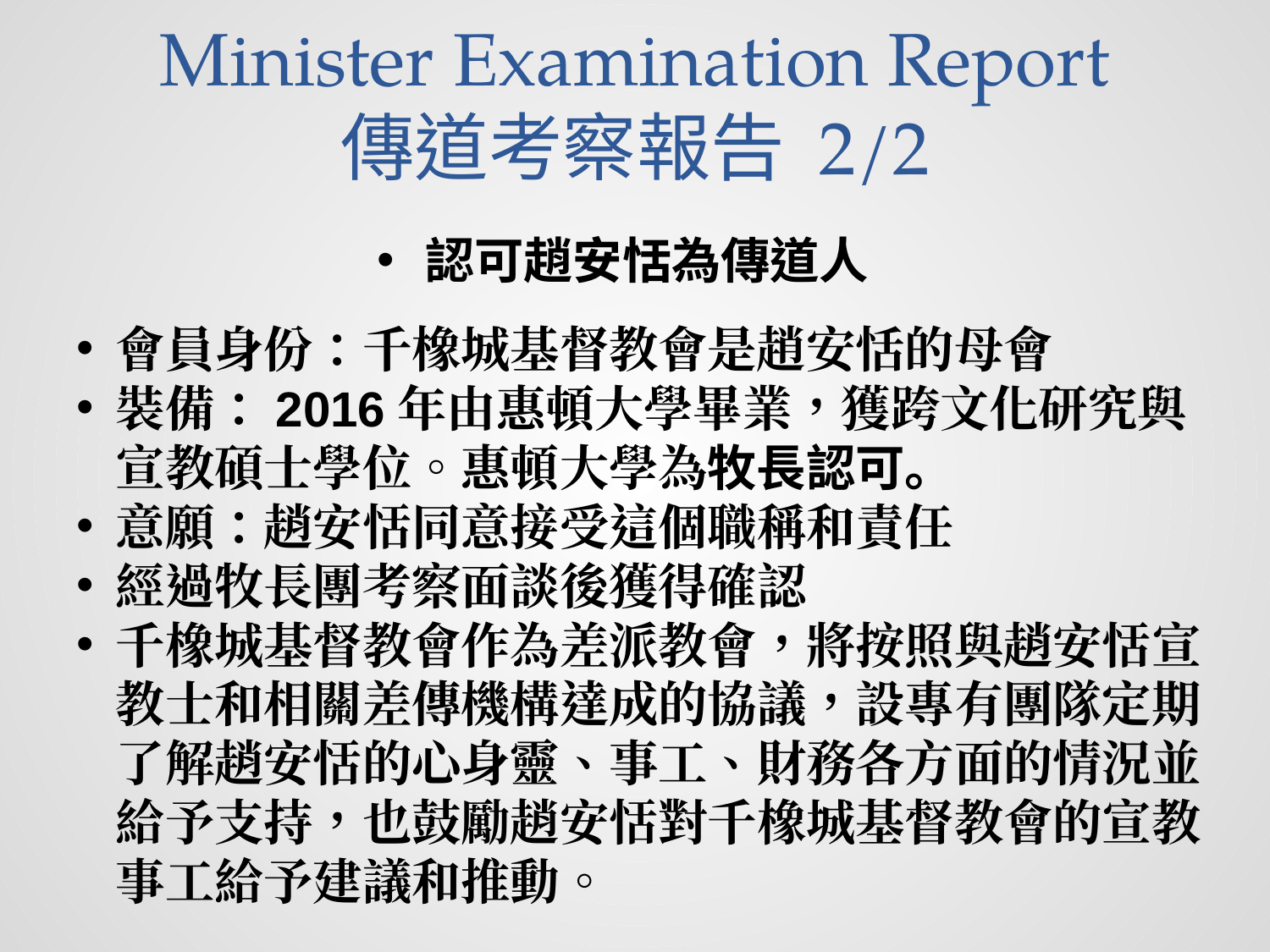

# Minister Examination Report 傳道考察報告 2/2
認可趙安恬為傳道人

會員身份：千橡城基督教會是趙安恬的母會
裝備：2016年由惠頓大學畢業，獲跨文化研究與宣教碩士學位。惠頓大學為牧長認可。
意願：趙安恬同意接受這個職稱和責任
經過牧長團考察面談後獲得確認
千橡城基督教會作為差派教會，將按照與趙安恬宣教士和相關差傳機構達成的協議，設專有團隊定期了解趙安恬的心身靈、事工、財務各方面的情況並給予支持，也鼓勵趙安恬對千橡城基督教會的宣教事工給予建議和推動。